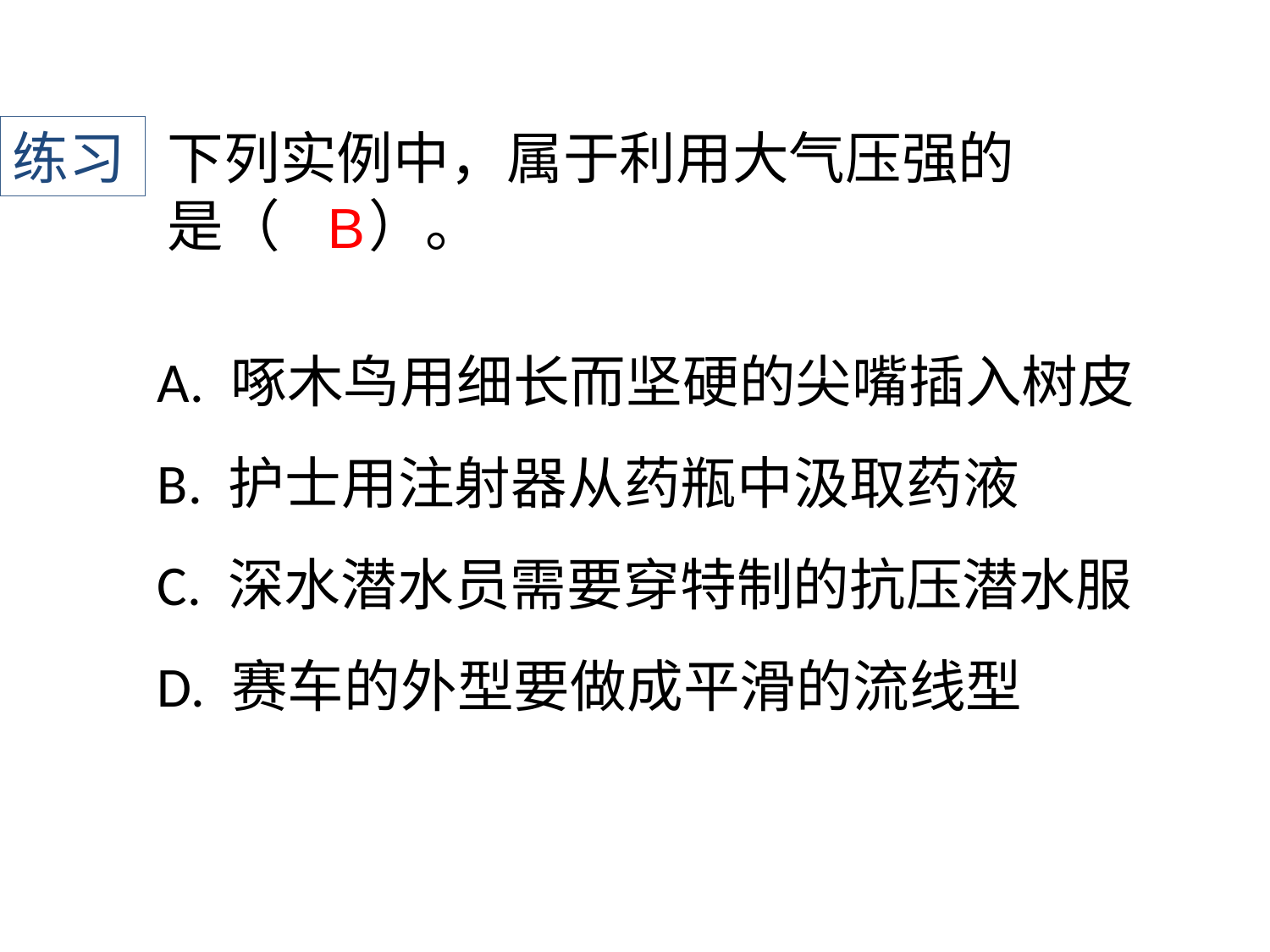

练习
下列实例中，属于利用大气压强的是（       ）。
B
A. 啄木鸟用细长而坚硬的尖嘴插入树皮
B. 护士用注射器从药瓶中汲取药液
C. 深水潜水员需要穿特制的抗压潜水服
D. 赛车的外型要做成平滑的流线型